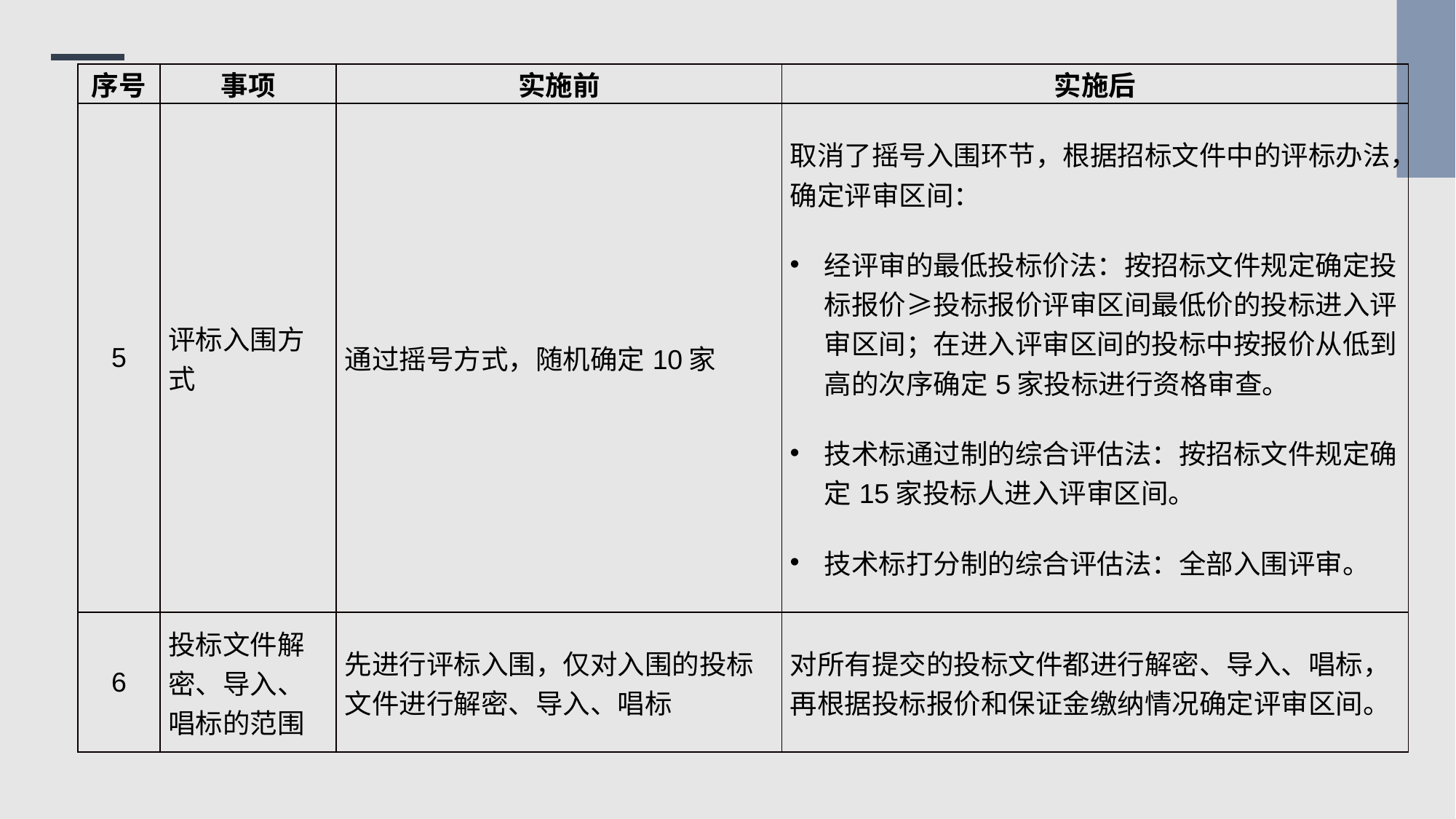

| 序号 | 事项 | 实施前 | 实施后 |
| --- | --- | --- | --- |
| 5 | 评标入围方式 | 通过摇号方式，随机确定10家 | 取消了摇号入围环节，根据招标文件中的评标办法，确定评审区间： 经评审的最低投标价法：按招标文件规定确定投标报价≥投标报价评审区间最低价的投标进入评审区间；在进入评审区间的投标中按报价从低到高的次序确定5家投标进行资格审查。 技术标通过制的综合评估法：按招标文件规定确定15家投标人进入评审区间。 技术标打分制的综合评估法：全部入围评审。 |
| 6 | 投标文件解密、导入、唱标的范围 | 先进行评标入围，仅对入围的投标文件进行解密、导入、唱标 | 对所有提交的投标文件都进行解密、导入、唱标，再根据投标报价和保证金缴纳情况确定评审区间。 |